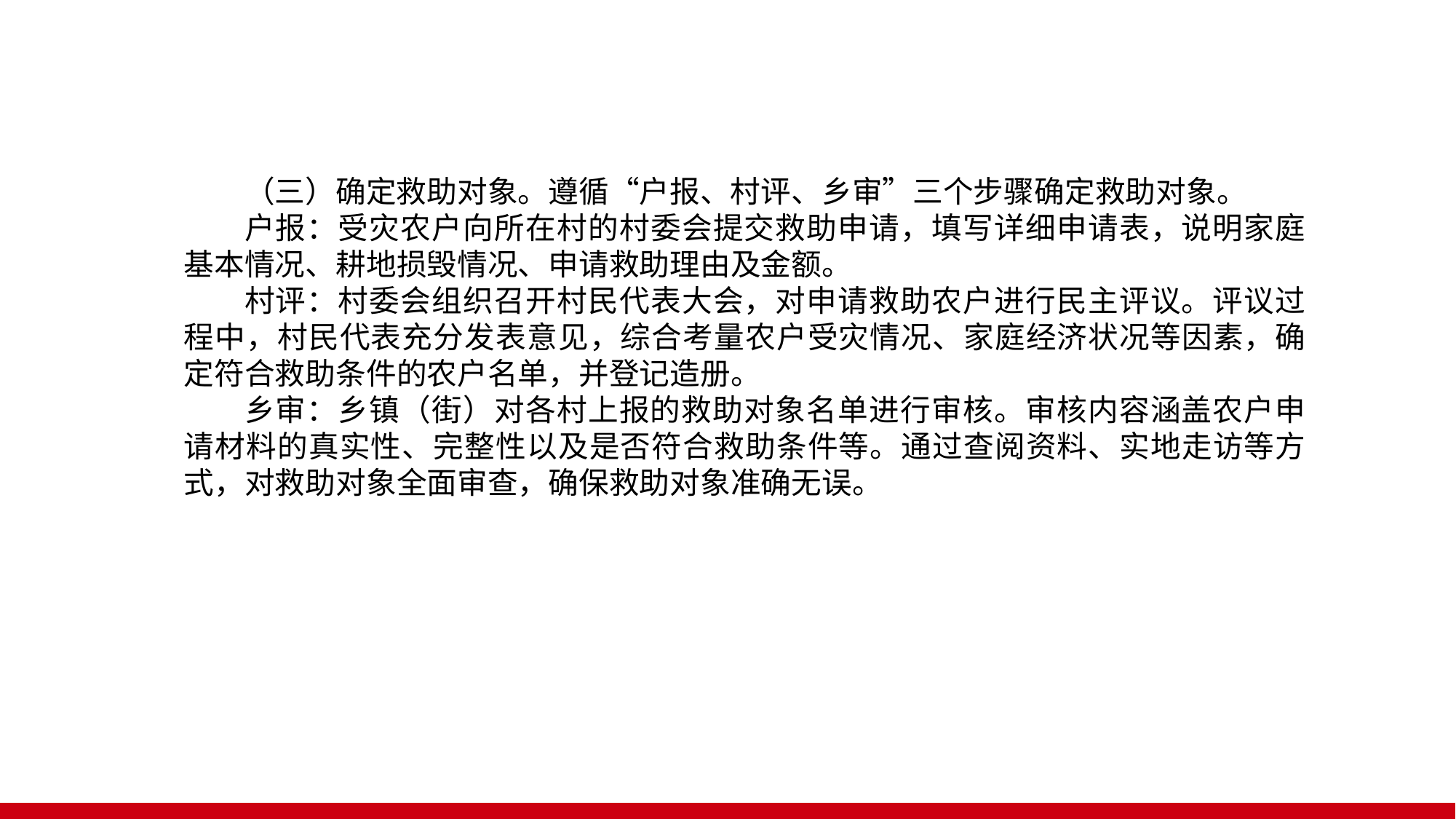

（三）确定救助对象。遵循“户报、村评、乡审”三个步骤确定救助对象。
户报：受灾农户向所在村的村委会提交救助申请，填写详细申请表，说明家庭基本情况、耕地损毁情况、申请救助理由及金额。
村评：村委会组织召开村民代表大会，对申请救助农户进行民主评议。评议过程中，村民代表充分发表意见，综合考量农户受灾情况、家庭经济状况等因素，确定符合救助条件的农户名单，并登记造册。
乡审：乡镇（街）对各村上报的救助对象名单进行审核。审核内容涵盖农户申请材料的真实性、完整性以及是否符合救助条件等。通过查阅资料、实地走访等方式，对救助对象全面审查，确保救助对象准确无误。